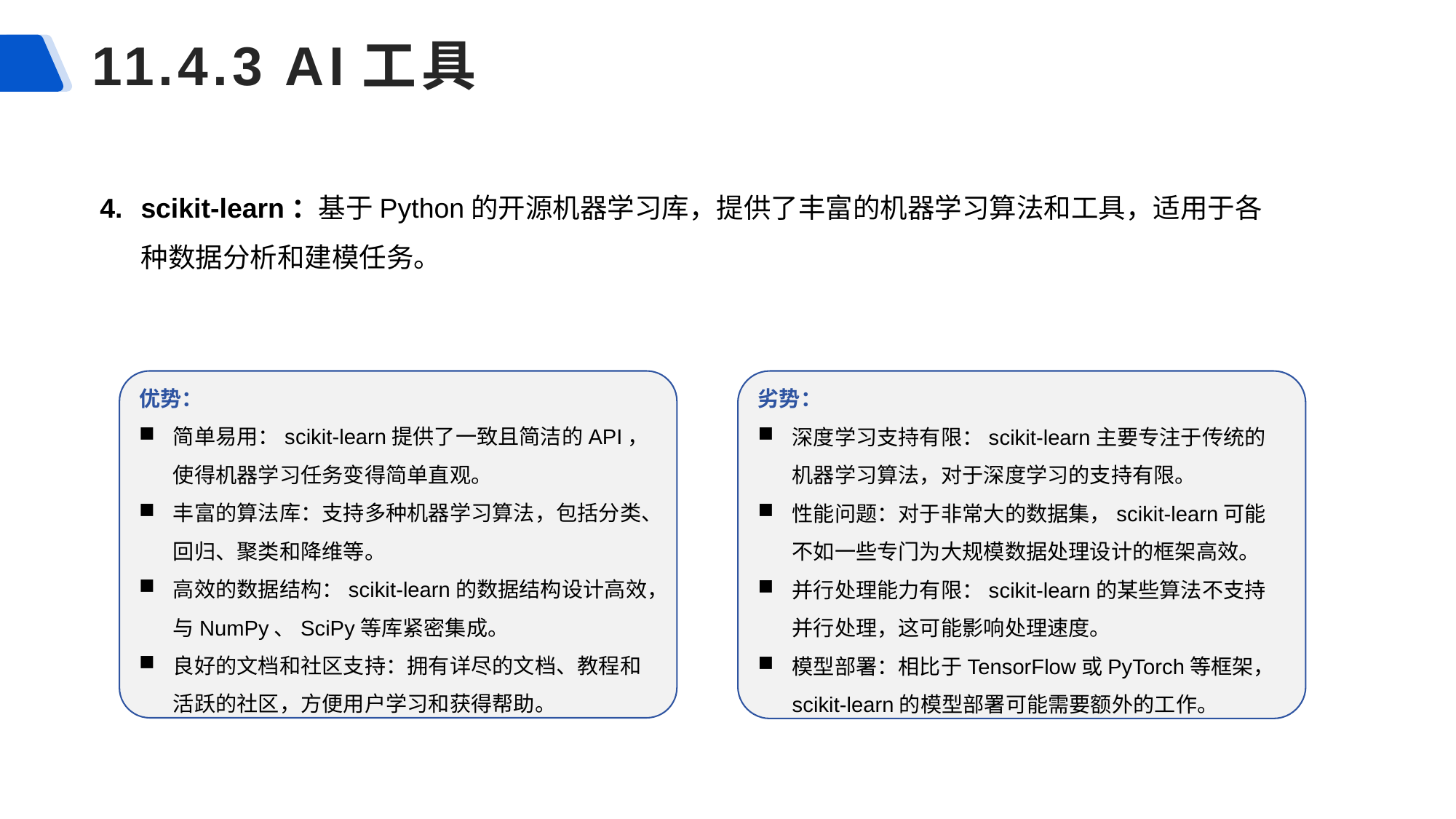

# 11.4.3 AI工具
scikit-learn：基于Python的开源机器学习库，提供了丰富的机器学习算法和工具，适用于各种数据分析和建模任务。
优势：
简单易用：scikit-learn提供了一致且简洁的API，使得机器学习任务变得简单直观。
丰富的算法库：支持多种机器学习算法，包括分类、回归、聚类和降维等。
高效的数据结构：scikit-learn的数据结构设计高效，与NumPy、SciPy等库紧密集成。
良好的文档和社区支持：拥有详尽的文档、教程和活跃的社区，方便用户学习和获得帮助。
劣势：
深度学习支持有限：scikit-learn主要专注于传统的机器学习算法，对于深度学习的支持有限。
性能问题：对于非常大的数据集，scikit-learn可能不如一些专门为大规模数据处理设计的框架高效。
并行处理能力有限：scikit-learn的某些算法不支持并行处理，这可能影响处理速度。
模型部署：相比于TensorFlow或PyTorch等框架，scikit-learn的模型部署可能需要额外的工作。